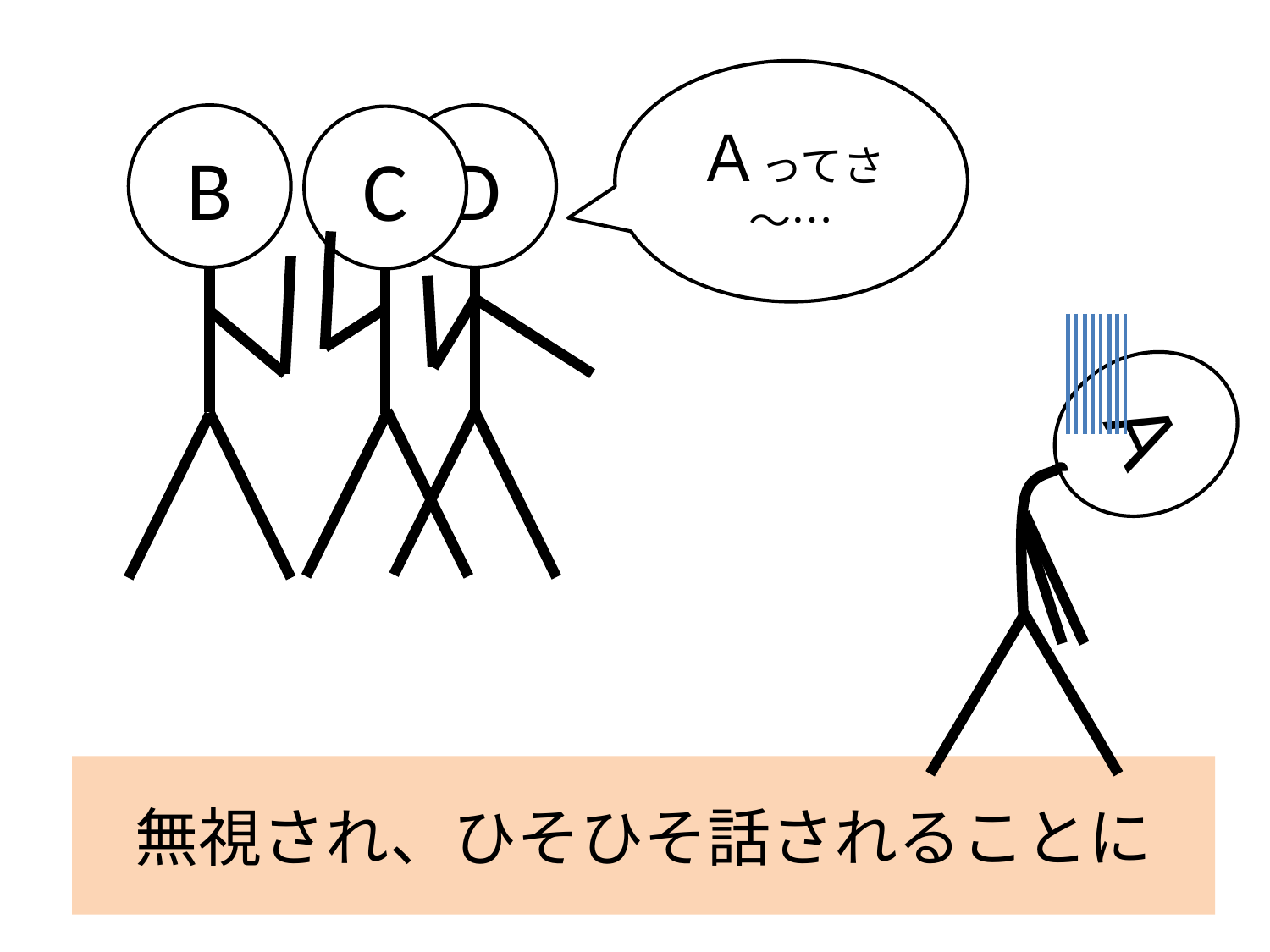

Ａってさ～…
D
B
C
Ａ

# 無視され、ひそひそ話されることに